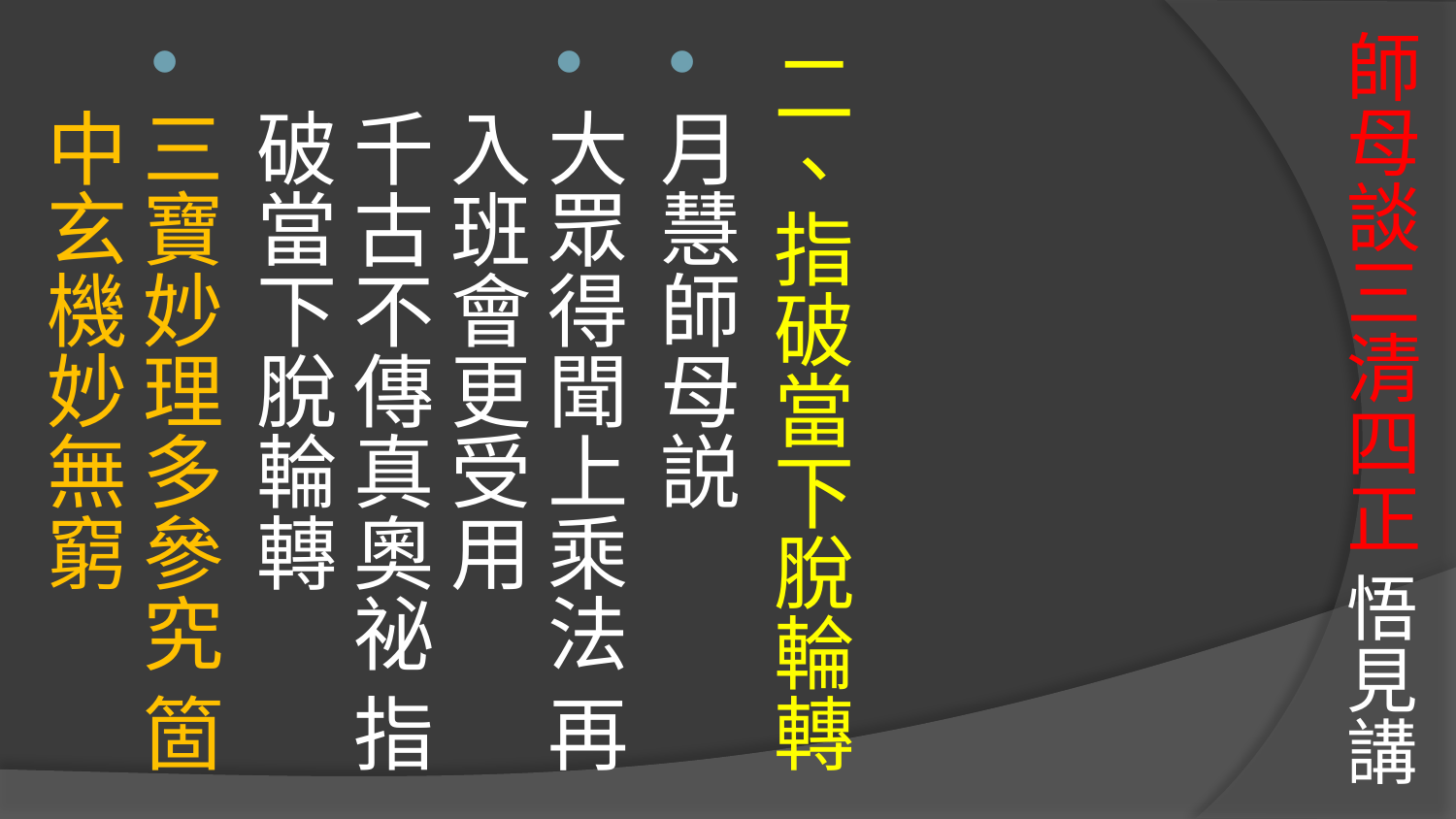

# 師母談三清四正 悟見講
二、指破當下脫輪轉
月慧師母説
大眾得聞上乘法 再入班會更受用
千古不傳真奧祕 指破當下脫輪轉
三寶妙理多參究 箇中玄機妙無窮